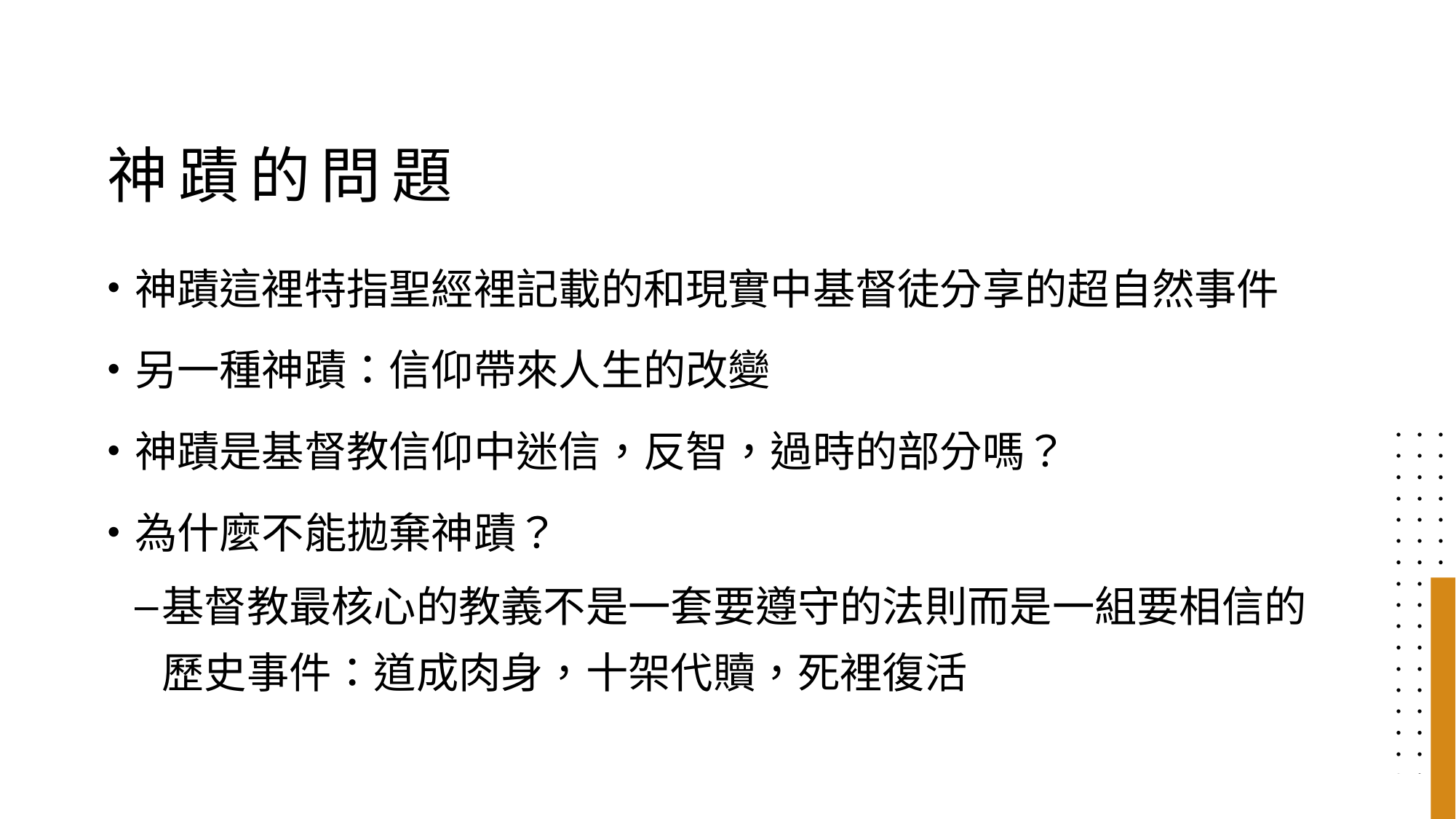

# 神蹟的問題
神蹟這裡特指聖經裡記載的和現實中基督徒分享的超自然事件
另一種神蹟：信仰帶來人生的改變
神蹟是基督教信仰中迷信，反智，過時的部分嗎？
為什麼不能拋棄神蹟？
基督教最核心的教義不是一套要遵守的法則而是一組要相信的歷史事件：道成肉身，十架代贖，死裡復活